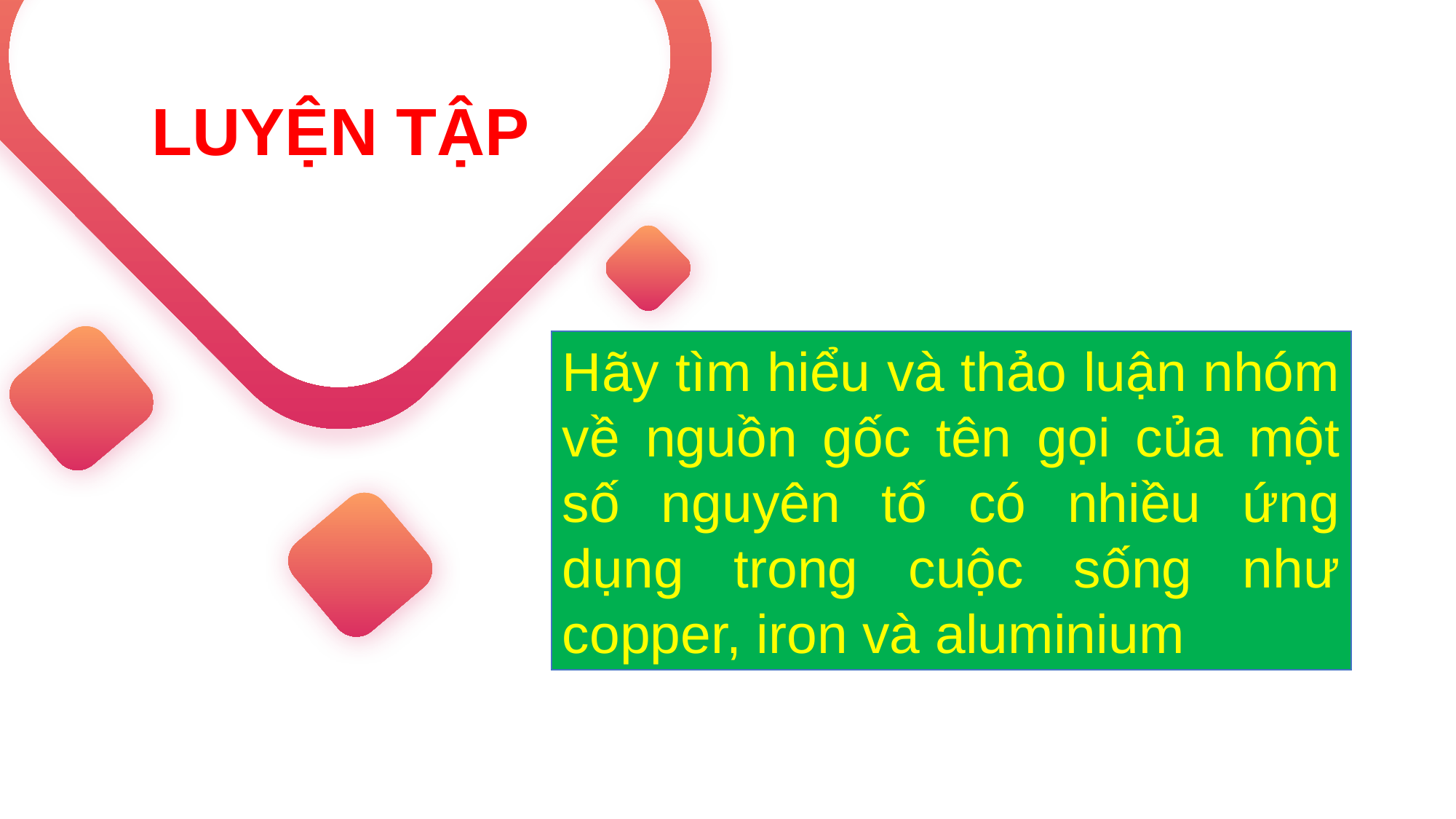

LUYỆN TẬP

Hãy tìm hiểu và thảo luận nhóm về nguồn gốc tên gọi của một số nguyên tố có nhiều ứng dụng trong cuộc sống như copper, iron và aluminium

PPT下载 http://www.1ppt.com/xiazai/